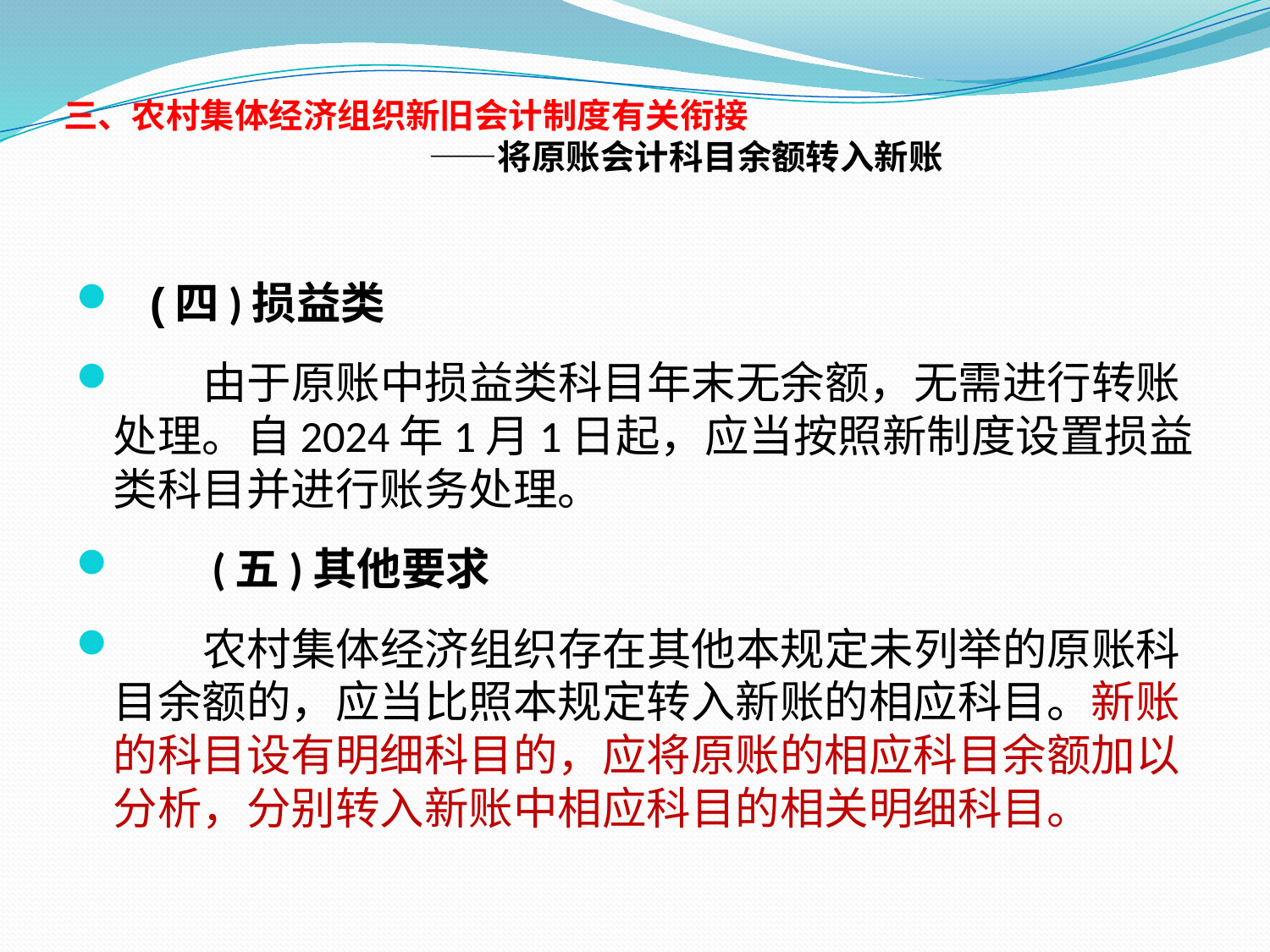

# 三、农村集体经济组织新旧会计制度有关衔接 ——将原账会计科目余额转入新账
   (四)损益类
　　由于原账中损益类科目年末无余额，无需进行转账处理。自2024年1月1日起，应当按照新制度设置损益类科目并进行账务处理。
　　(五)其他要求
　　农村集体经济组织存在其他本规定未列举的原账科目余额的，应当比照本规定转入新账的相应科目。新账的科目设有明细科目的，应将原账的相应科目余额加以分析，分别转入新账中相应科目的相关明细科目。